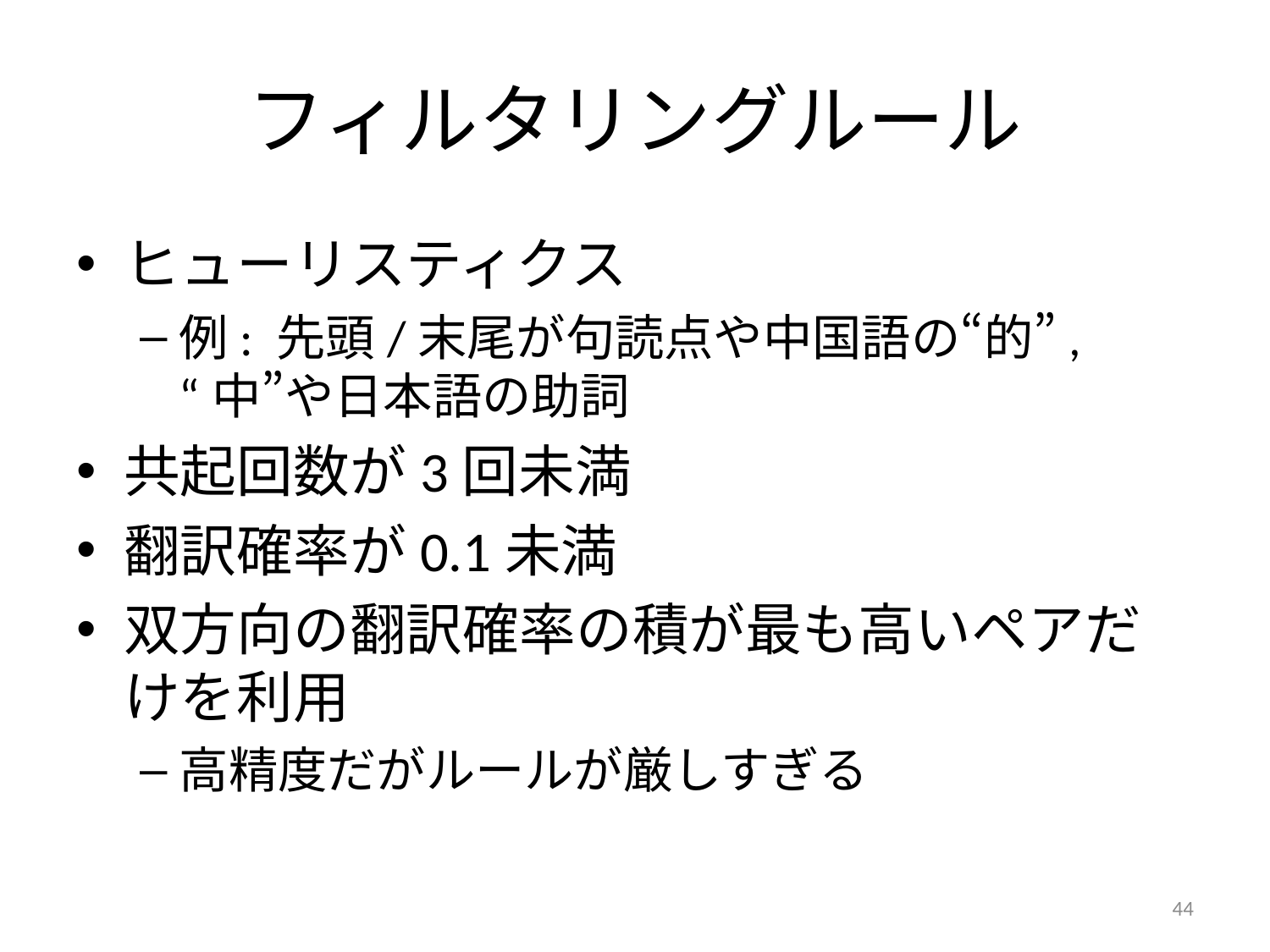

# フィルタリングルール
ヒューリスティクス
例: 先頭/末尾が句読点や中国語の“的”, “中”や日本語の助詞
共起回数が3回未満
翻訳確率が0.1未満
双方向の翻訳確率の積が最も高いペアだけを利用
高精度だがルールが厳しすぎる
44